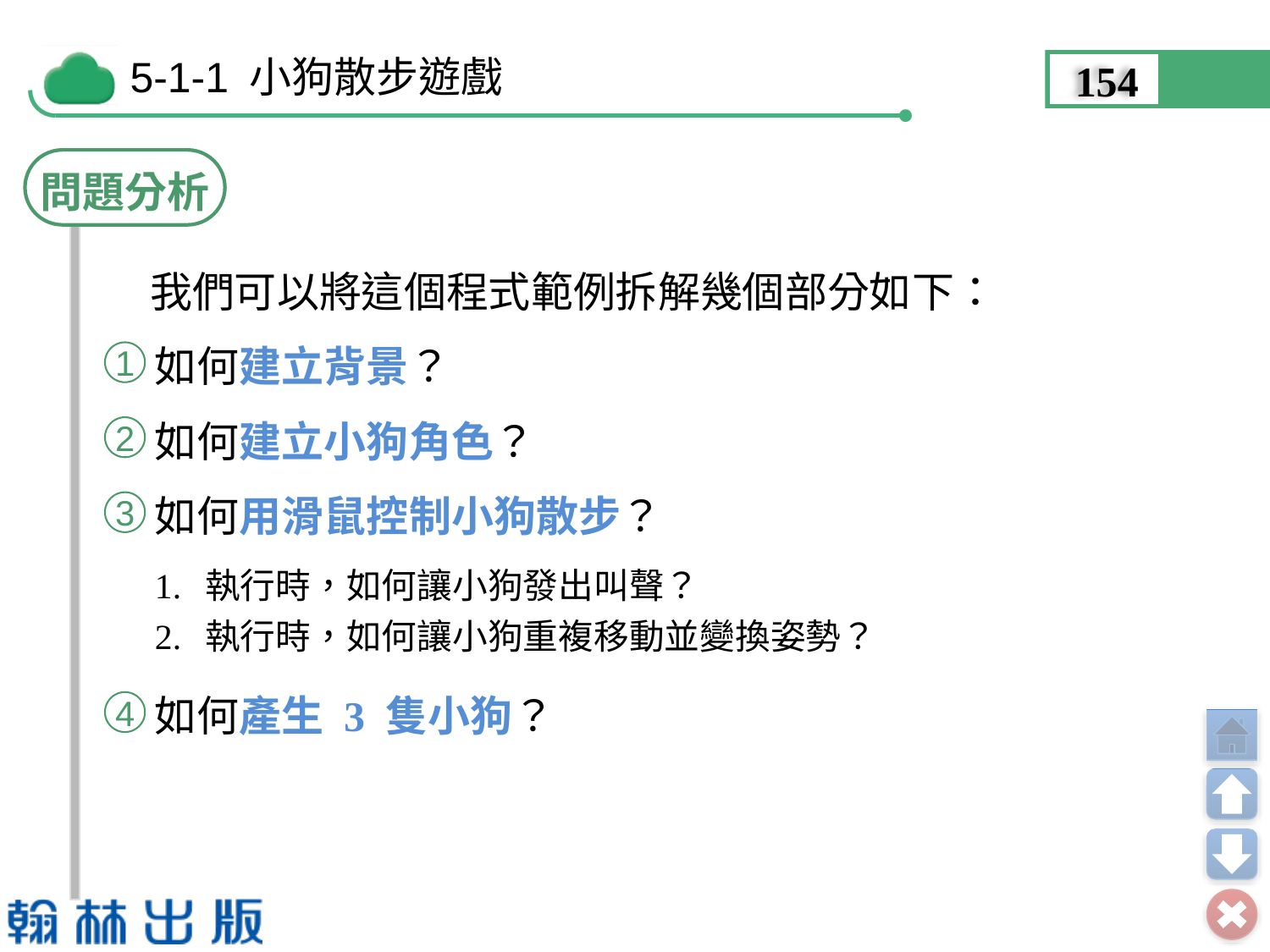

154
問題分析

我們可以將這個程式範例拆解幾個部分如下：
如何建立背景？
1
如何建立小狗角色？
2
如何用滑鼠控制小狗散步？
3
1.	執行時，如何讓小狗發出叫聲？
2.	執行時，如何讓小狗重複移動並變換姿勢？
如何產生 3 隻小狗？
4